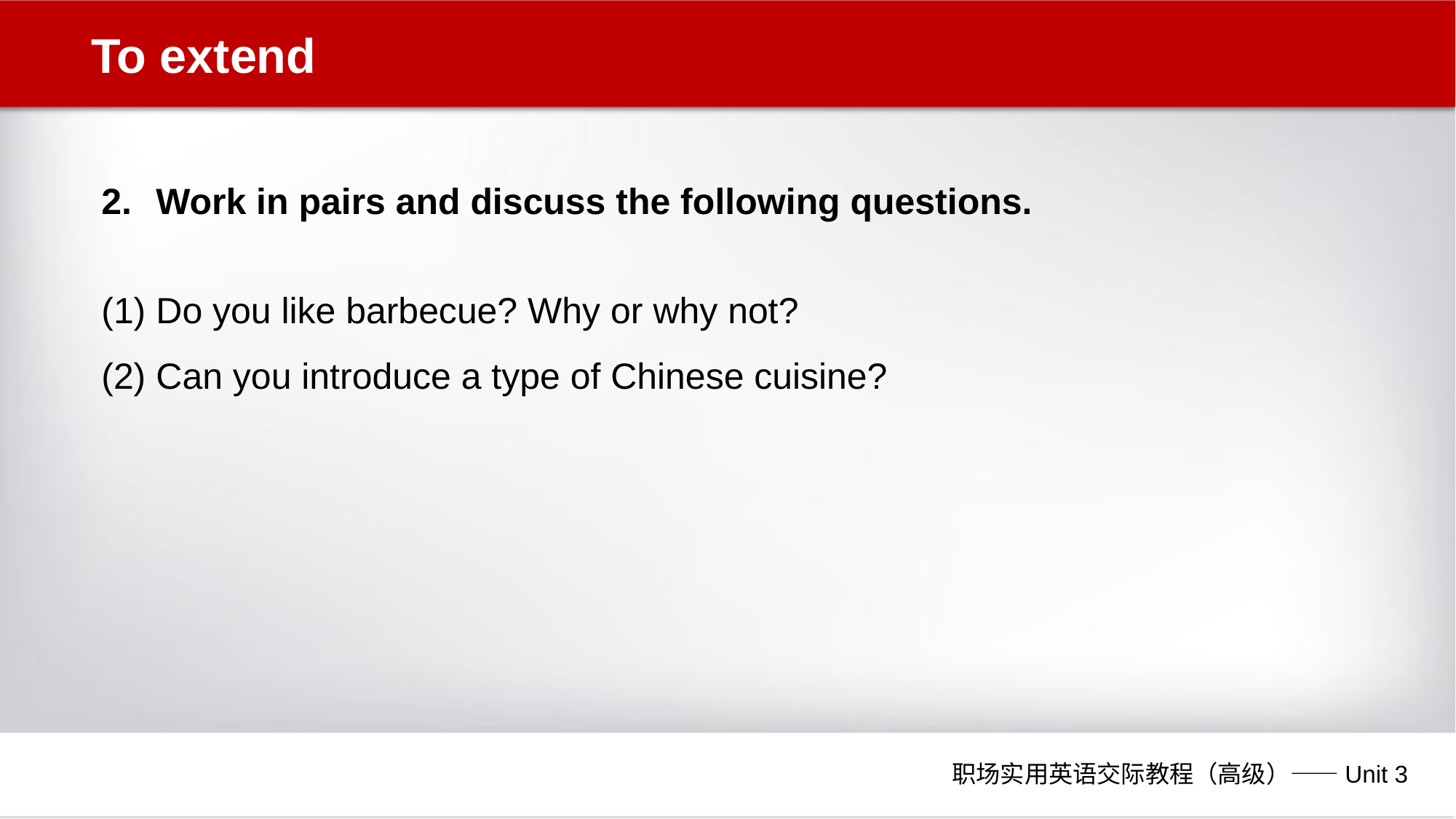

To extend
Work in pairs and discuss the following questions.

(1) Do you like barbecue? Why or why not?
(2) Can you introduce a type of Chinese cuisine?
职场实用英语交际教程（高级）——Unit 3